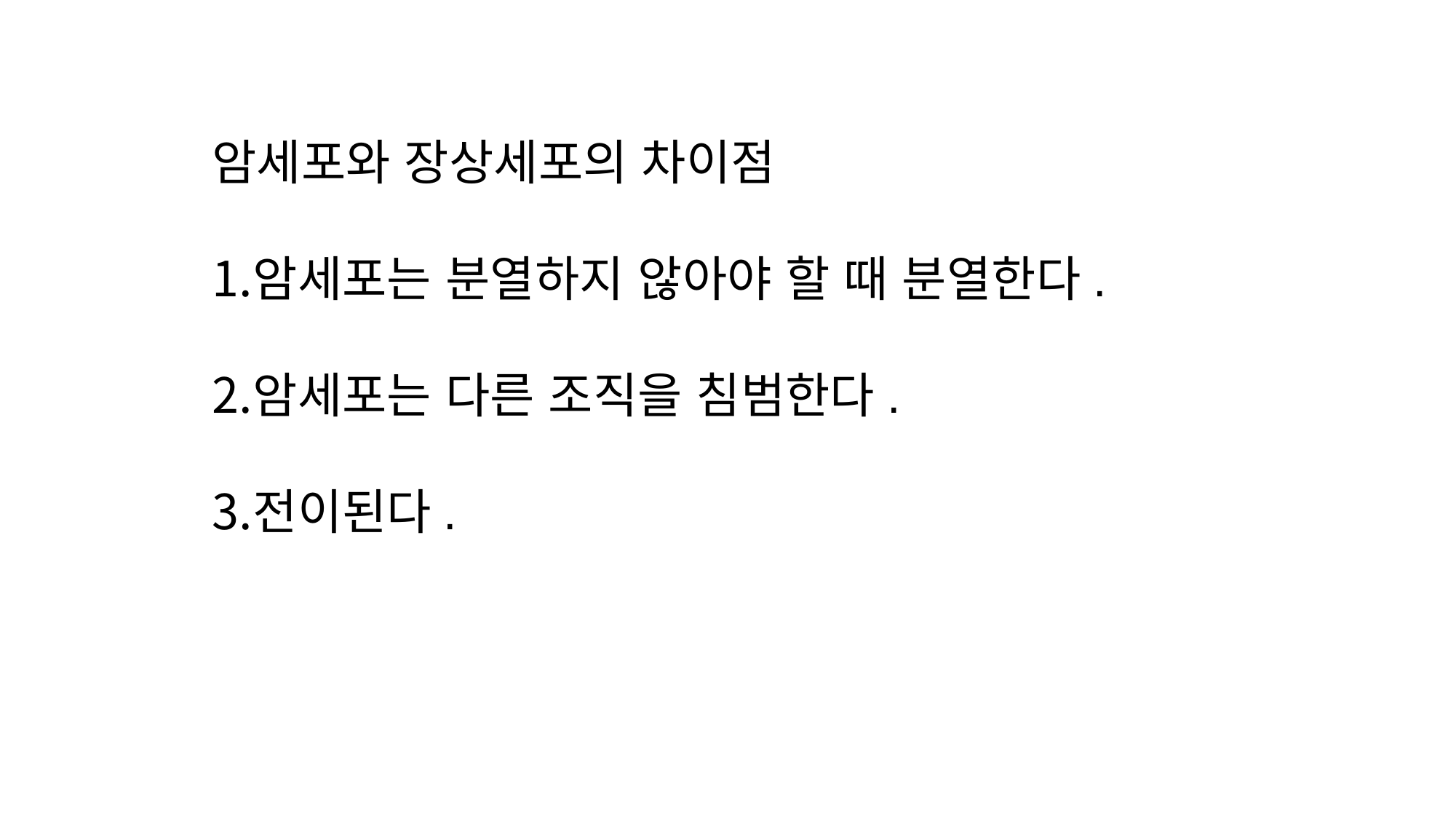

암세포와 장상세포의 차이점

암세포는 분열하지 않아야 할 때 분열한다.

암세포는 다른 조직을 침범한다.

전이된다.